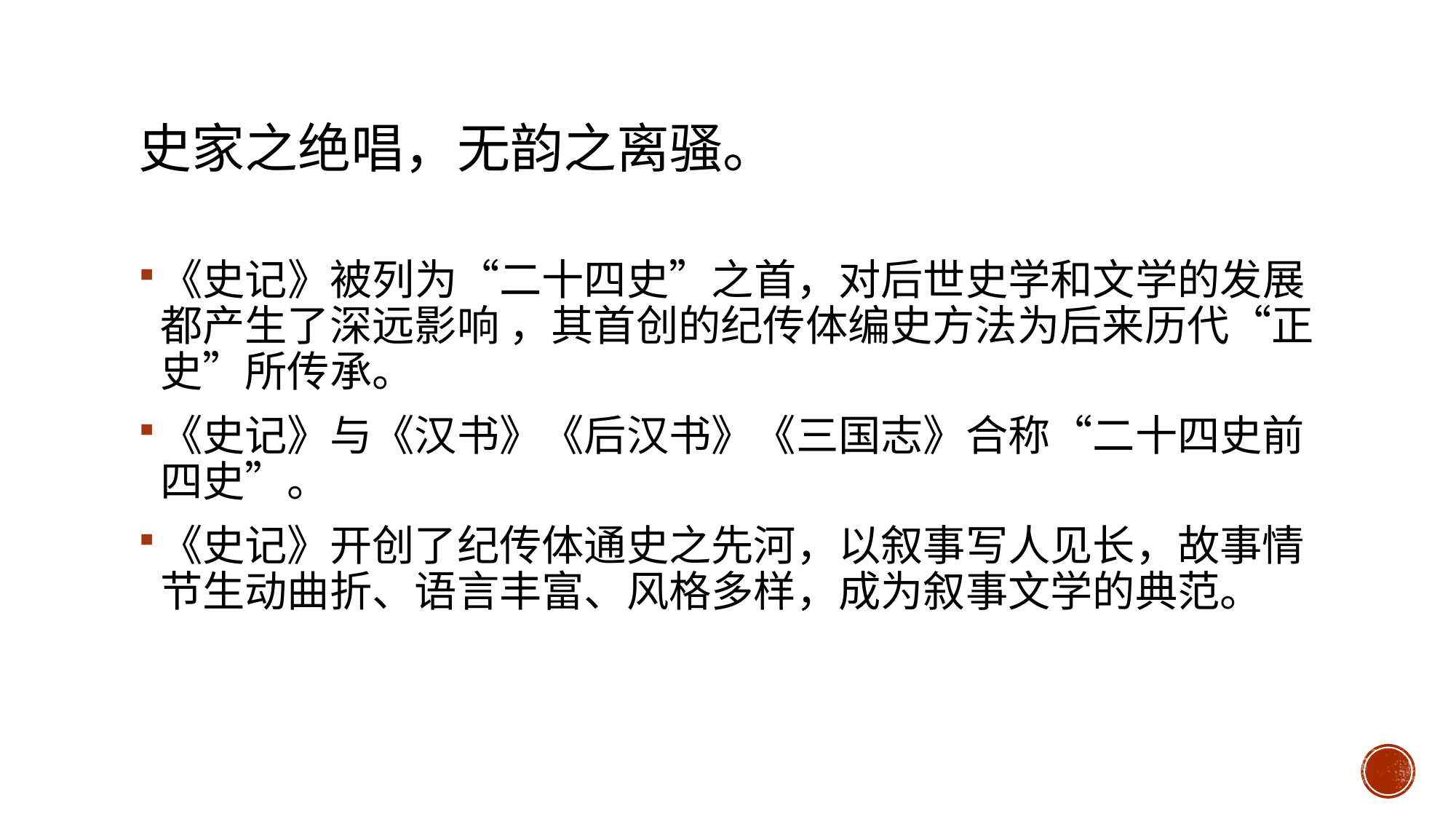

# 史家之绝唱，无韵之离骚。
《史记》被列为“二十四史”之首，对后世史学和文学的发展都产生了深远影响 ，其首创的纪传体编史方法为后来历代“正史”所传承。
《史记》与《汉书》《后汉书》《三国志》合称“二十四史前四史”。
《史记》开创了纪传体通史之先河，以叙事写人见长，故事情节生动曲折、语言丰富、风格多样，成为叙事文学的典范。